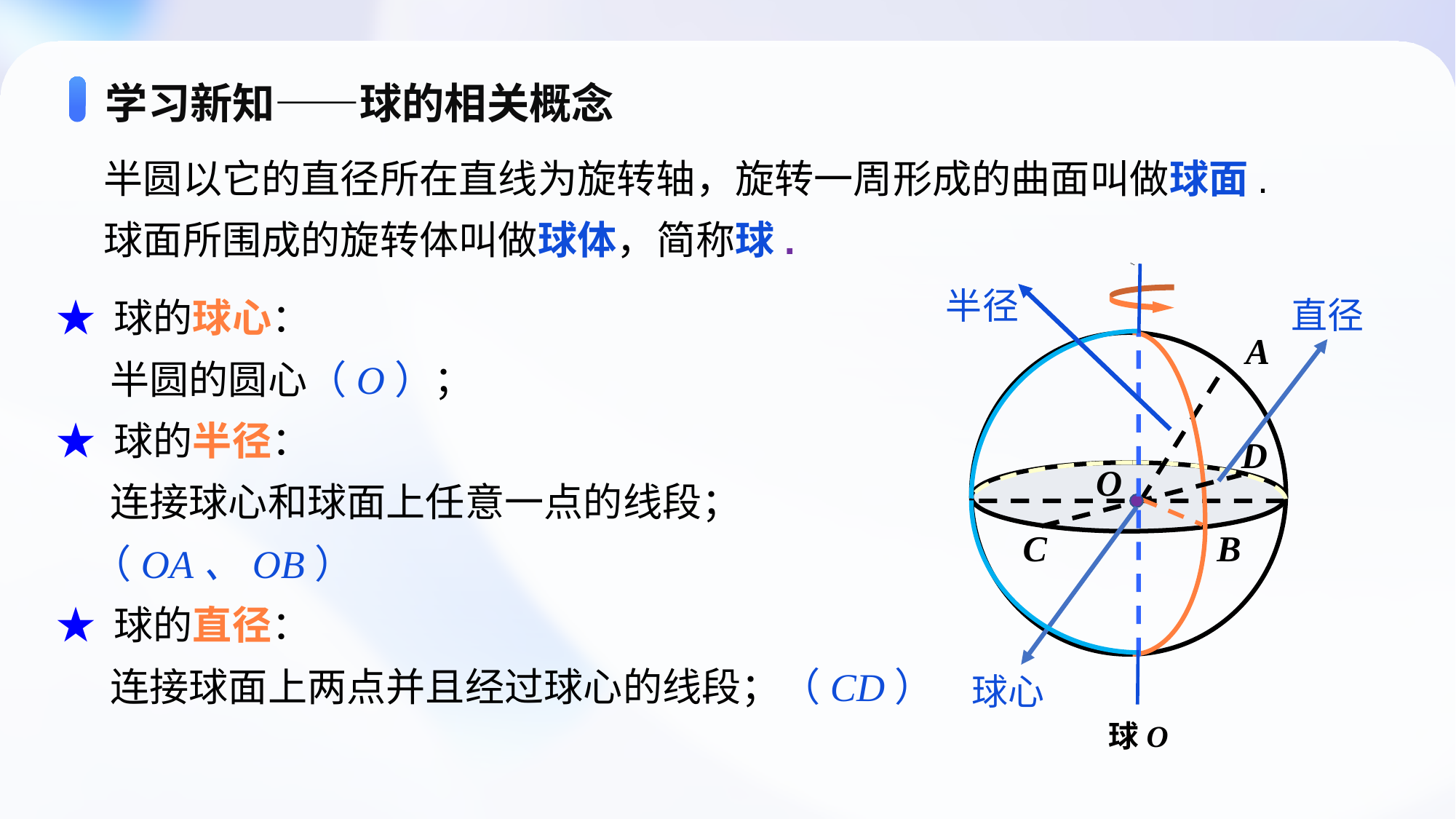

# 学习新知——球的相关概念
半圆以它的直径所在直线为旋转轴，旋转一周形成的曲面叫做球面.
球面所围成的旋转体叫做球体，简称球.

O
★ 球的球心：
     半圆的圆心（O）；
★ 球的半径：
     连接球心和球面上任意一点的线段；
   （OA、OB）
★ 球的直径：
     连接球面上两点并且经过球心的线段；（CD）
半径

直径
A

D

球心
C
B
球O